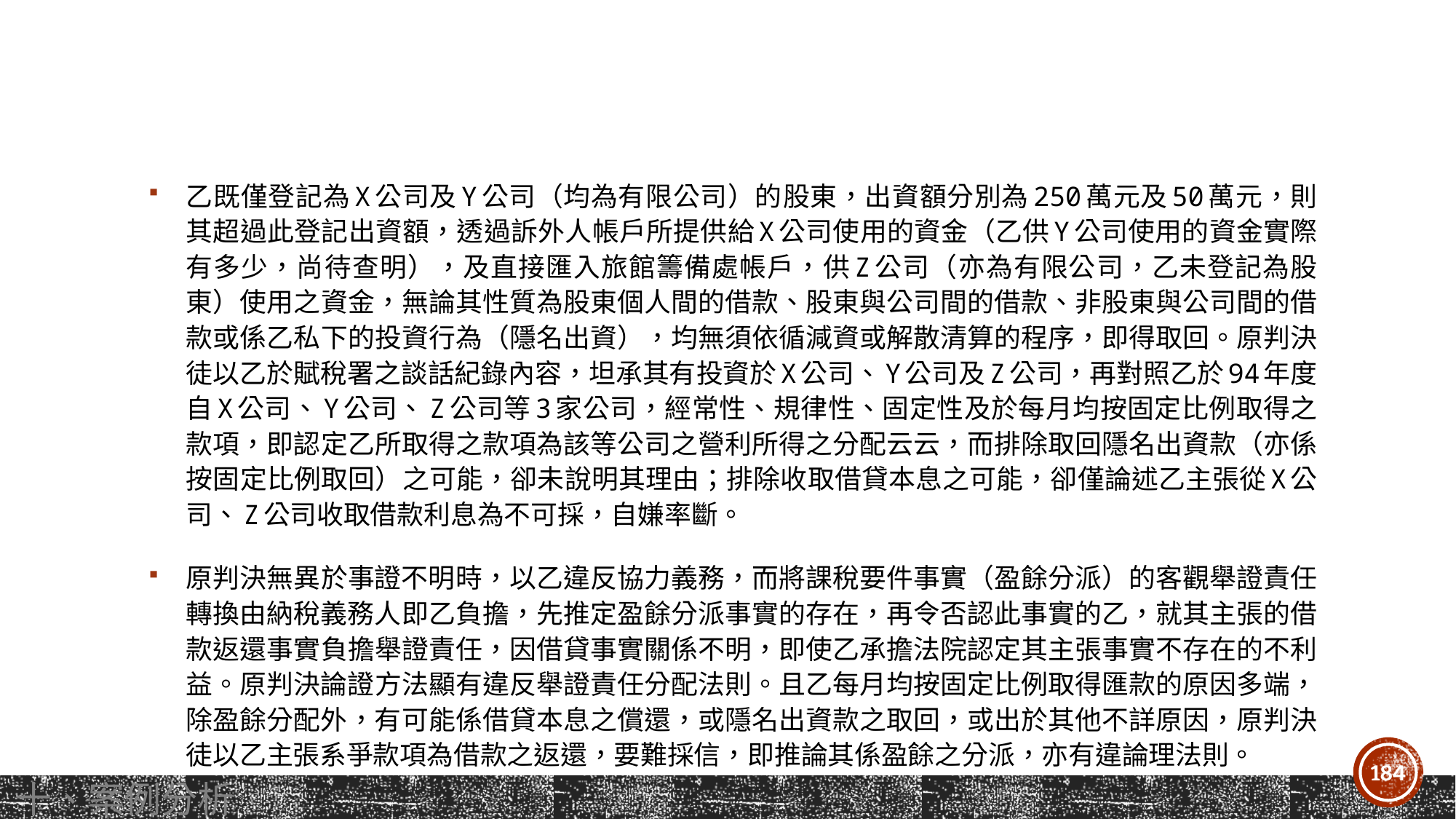

#
乙既僅登記為X公司及Y公司（均為有限公司）的股東，出資額分別為250萬元及50萬元，則其超過此登記出資額，透過訴外人帳戶所提供給X公司使用的資金（乙供Y公司使用的資金實際有多少，尚待查明），及直接匯入旅館籌備處帳戶，供Z公司（亦為有限公司，乙未登記為股東）使用之資金，無論其性質為股東個人間的借款、股東與公司間的借款、非股東與公司間的借款或係乙私下的投資行為（隱名出資），均無須依循減資或解散清算的程序，即得取回。原判決徒以乙於賦稅署之談話紀錄內容，坦承其有投資於X公司、Y公司及Z公司，再對照乙於94年度自X公司、Y公司、Z公司等3家公司，經常性、規律性、固定性及於每月均按固定比例取得之款項，即認定乙所取得之款項為該等公司之營利所得之分配云云，而排除取回隱名出資款（亦係按固定比例取回）之可能，卻未說明其理由；排除收取借貸本息之可能，卻僅論述乙主張從X公司、Z公司收取借款利息為不可採，自嫌率斷。

原判決無異於事證不明時，以乙違反協力義務，而將課稅要件事實（盈餘分派）的客觀舉證責任轉換由納稅義務人即乙負擔，先推定盈餘分派事實的存在，再令否認此事實的乙，就其主張的借款返還事實負擔舉證責任，因借貸事實關係不明，即使乙承擔法院認定其主張事實不存在的不利益。原判決論證方法顯有違反舉證責任分配法則。且乙每月均按固定比例取得匯款的原因多端，除盈餘分配外，有可能係借貸本息之償還，或隱名出資款之取回，或出於其他不詳原因，原判決徒以乙主張系爭款項為借款之返還，要難採信，即推論其係盈餘之分派，亦有違論理法則。
184